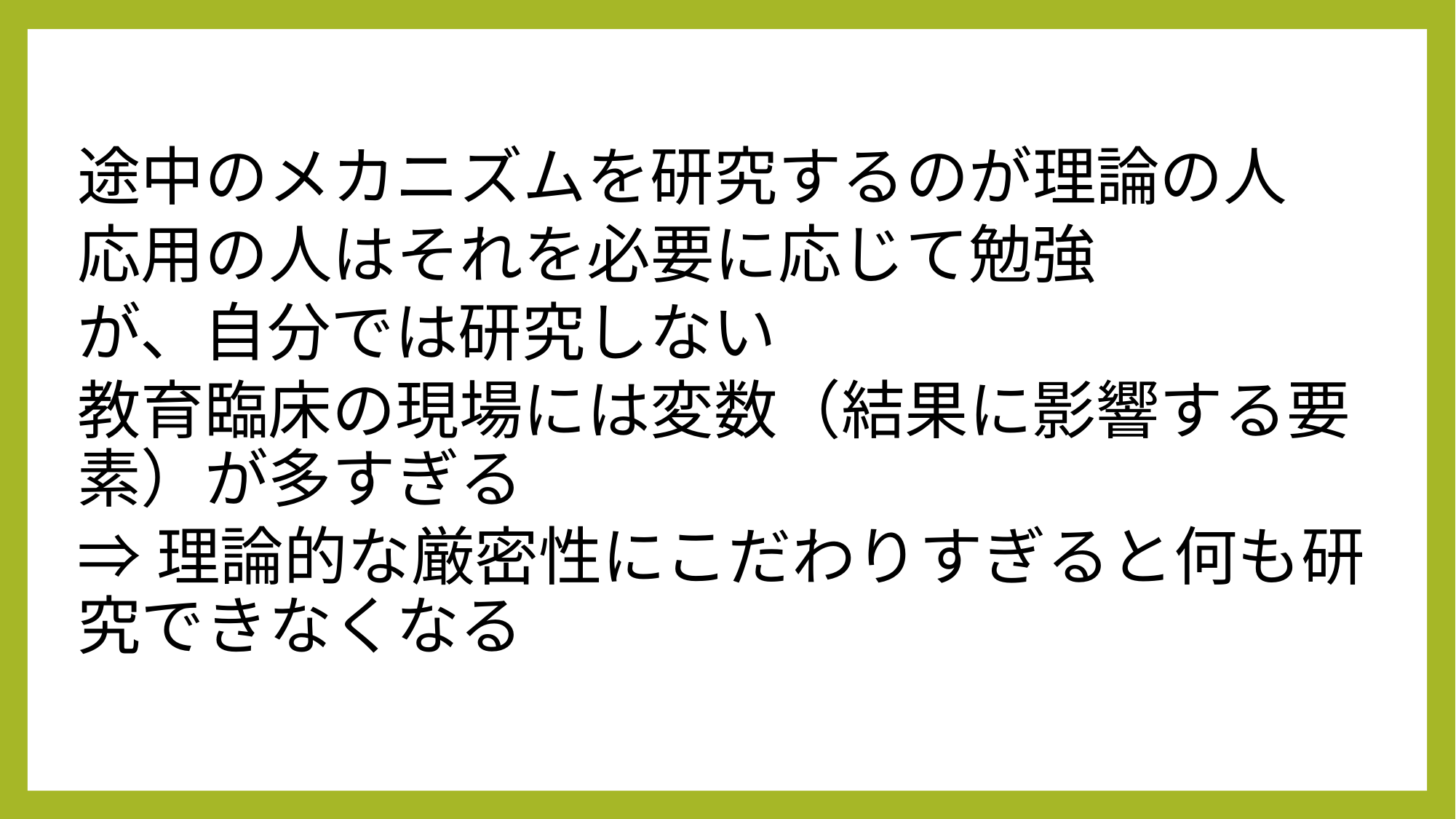

途中のメカニズムを研究するのが理論の人
応用の人はそれを必要に応じて勉強
が、自分では研究しない
教育臨床の現場には変数（結果に影響する要素）が多すぎる
⇒理論的な厳密性にこだわりすぎると何も研究できなくなる